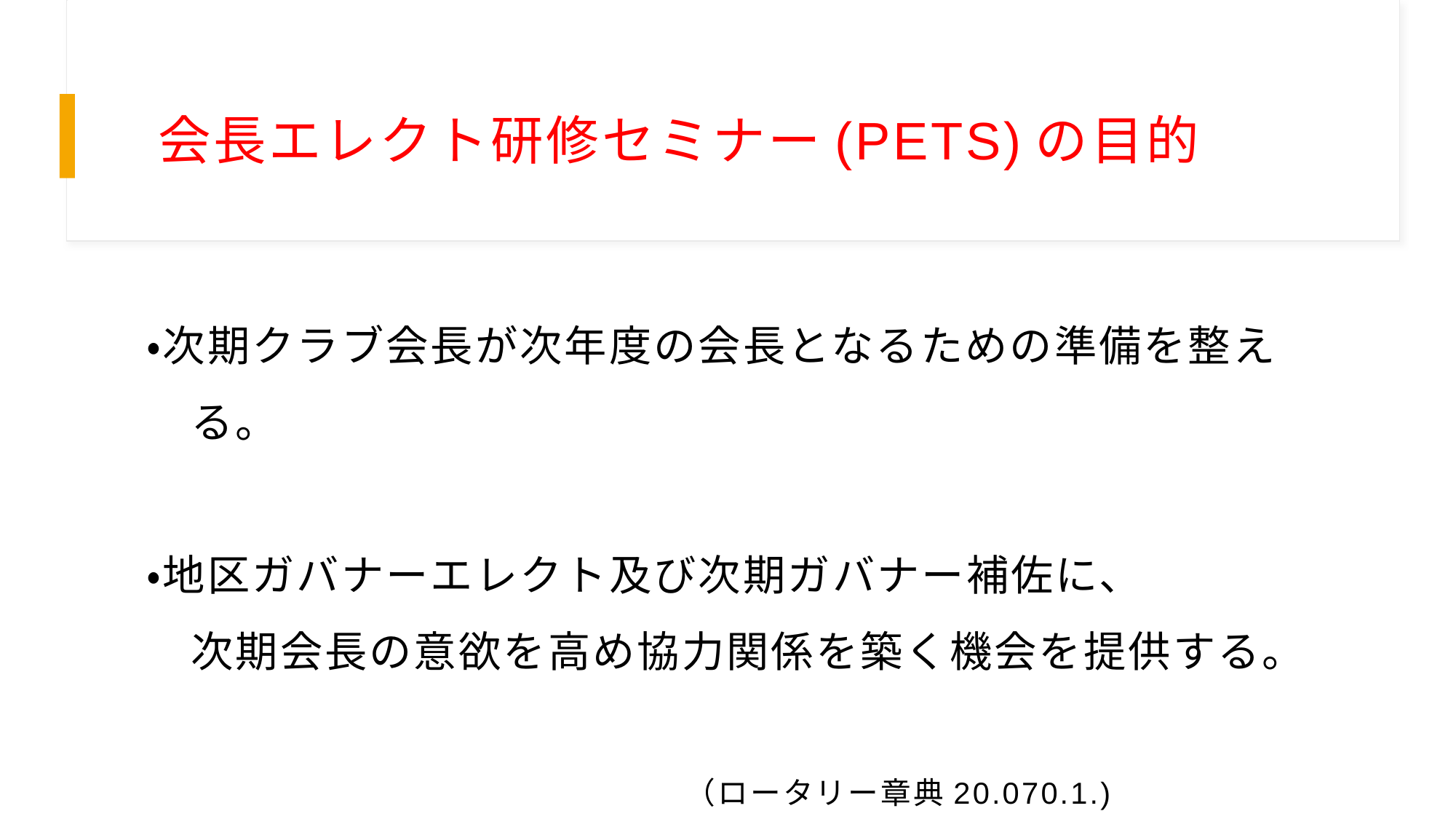

# 会長エレクト研修セミナー(PETS)の目的
・次期クラブ会長が次年度の会長となるための準備を整え
　る。

・地区ガバナーエレクト及び次期ガバナー補佐に、
　次期会長の意欲を高め協力関係を築く機会を提供する。

                                                           （ロータリー章典20.070.1.)